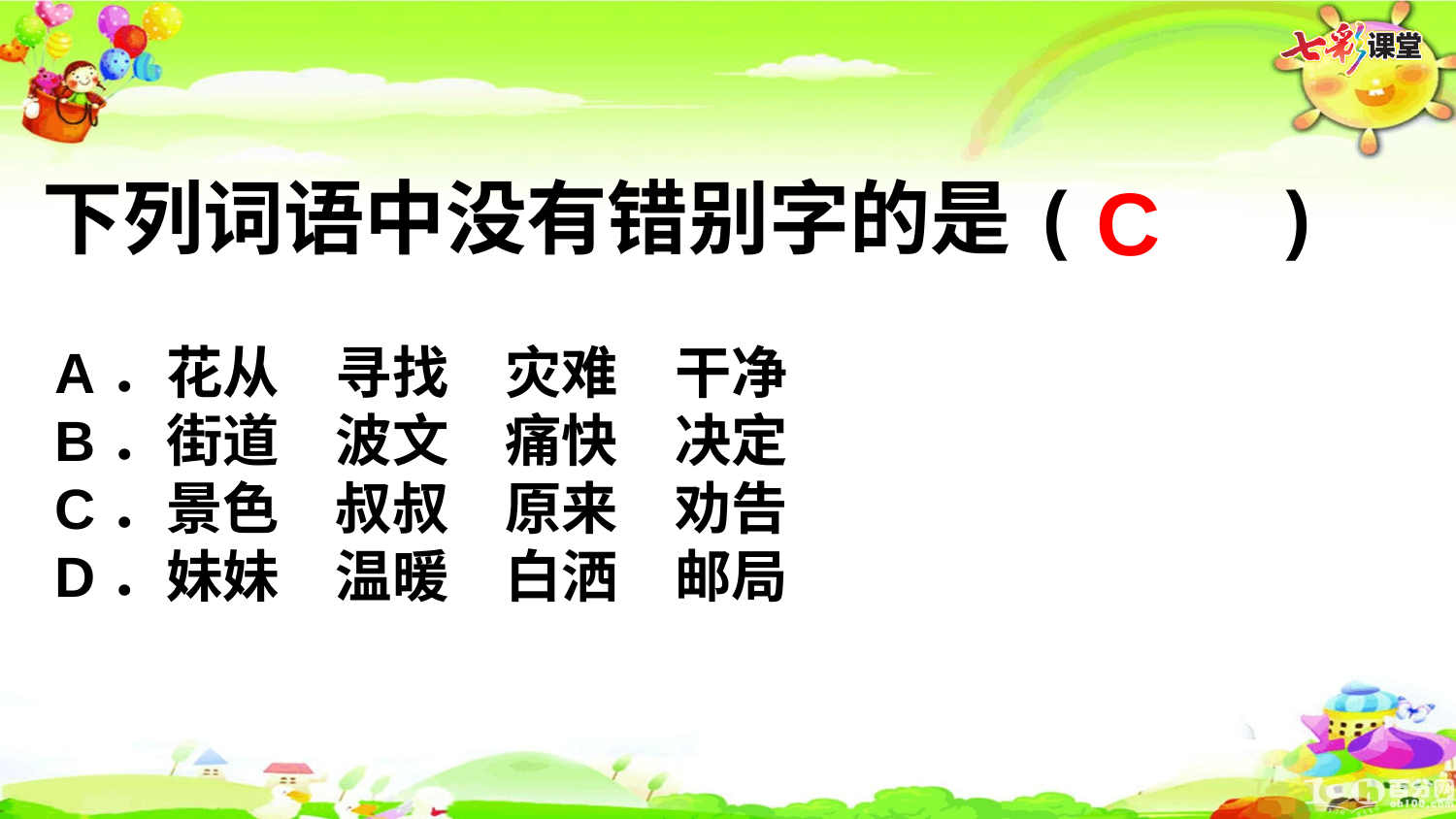

下列词语中没有错别字的是(    )
C
A．花从　寻找　灾难　干净
B．街道　波文　痛快　决定
C．景色　叔叔　原来　劝告
D．妹妹　温暖　白洒　邮局